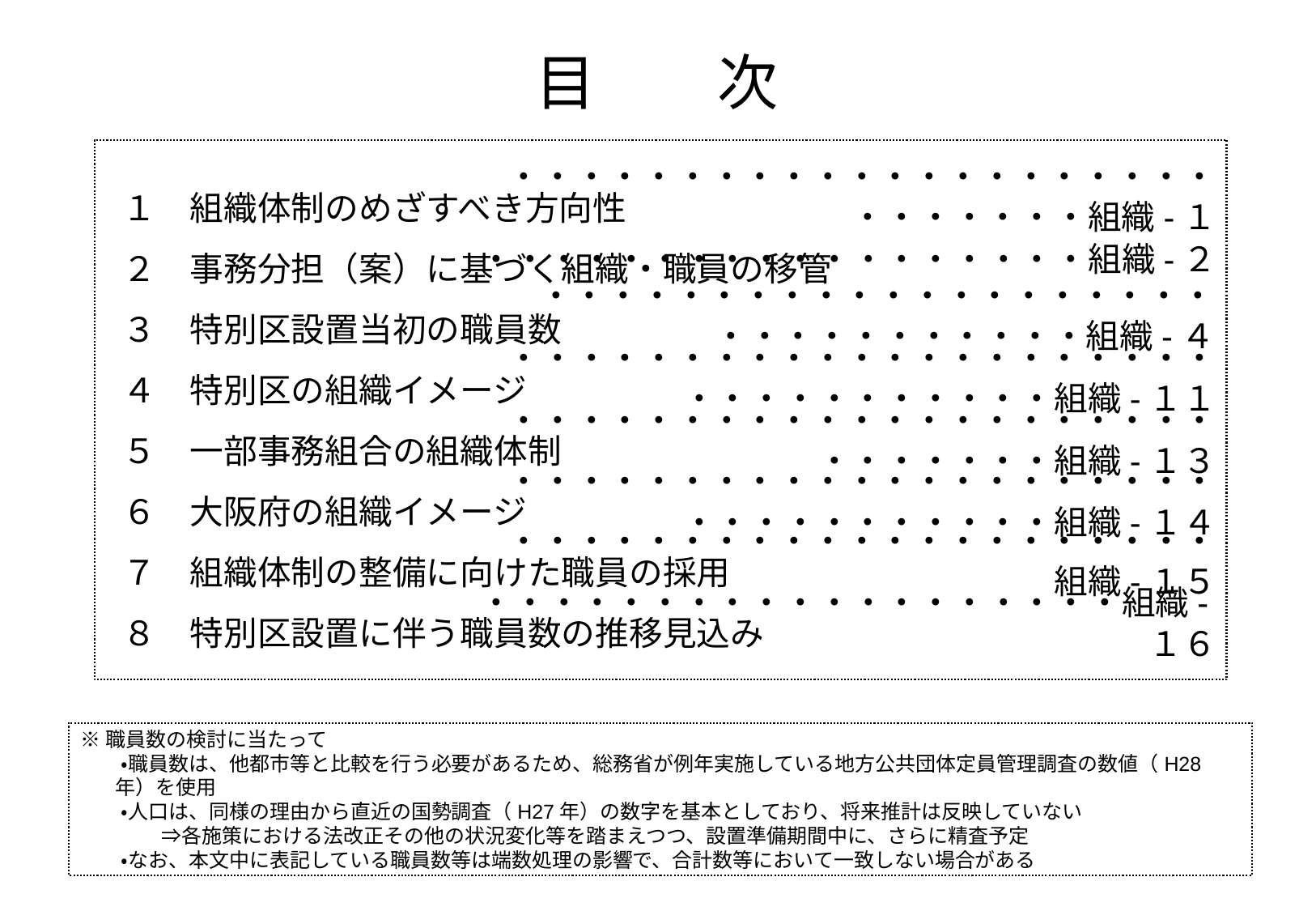

目　　次
 １　組織体制のめざすべき方向性
 ２　事務分担（案）に基づく組織・職員の移管
 ３　特別区設置当初の職員数
 ４　特別区の組織イメージ
 ５　一部事務組合の組織体制
 ６　大阪府の組織イメージ
 ７　組織体制の整備に向けた職員の採用
 ８　特別区設置に伴う職員数の推移見込み
・・・・・・・・・・・・・・・・・・・・・・・・・・・・組織-１
・・・・・・・・・・・・・・・・・・組織-２
・・・・・・・・・・・・・・・・・・・・・・・・・・・・・・・組織-４
・・・・・・・・・・・・・・・・・・・・・・・・・・・・・・・・組織-１１
・・・・・・・・・・・・・・・・・・・・・・・・・・・・組織-１３
・・・・・・・・・・・・・・・・・・・・・・・・・・・・・・・・組織-１４
・・・・・・・・・・・・・・・・・・・・・組織-１５
・・・・・・・・・・・・・・・・・・・組織-１６
※職員数の検討に当たって
　　・職員数は、他都市等と比較を行う必要があるため、総務省が例年実施している地方公共団体定員管理調査の数値（H28年）を使用
　　・人口は、同様の理由から直近の国勢調査（H27年）の数字を基本としており、将来推計は反映していない
　　　　⇒各施策における法改正その他の状況変化等を踏まえつつ、設置準備期間中に、さらに精査予定
　　・なお、本文中に表記している職員数等は端数処理の影響で、合計数等において一致しない場合がある